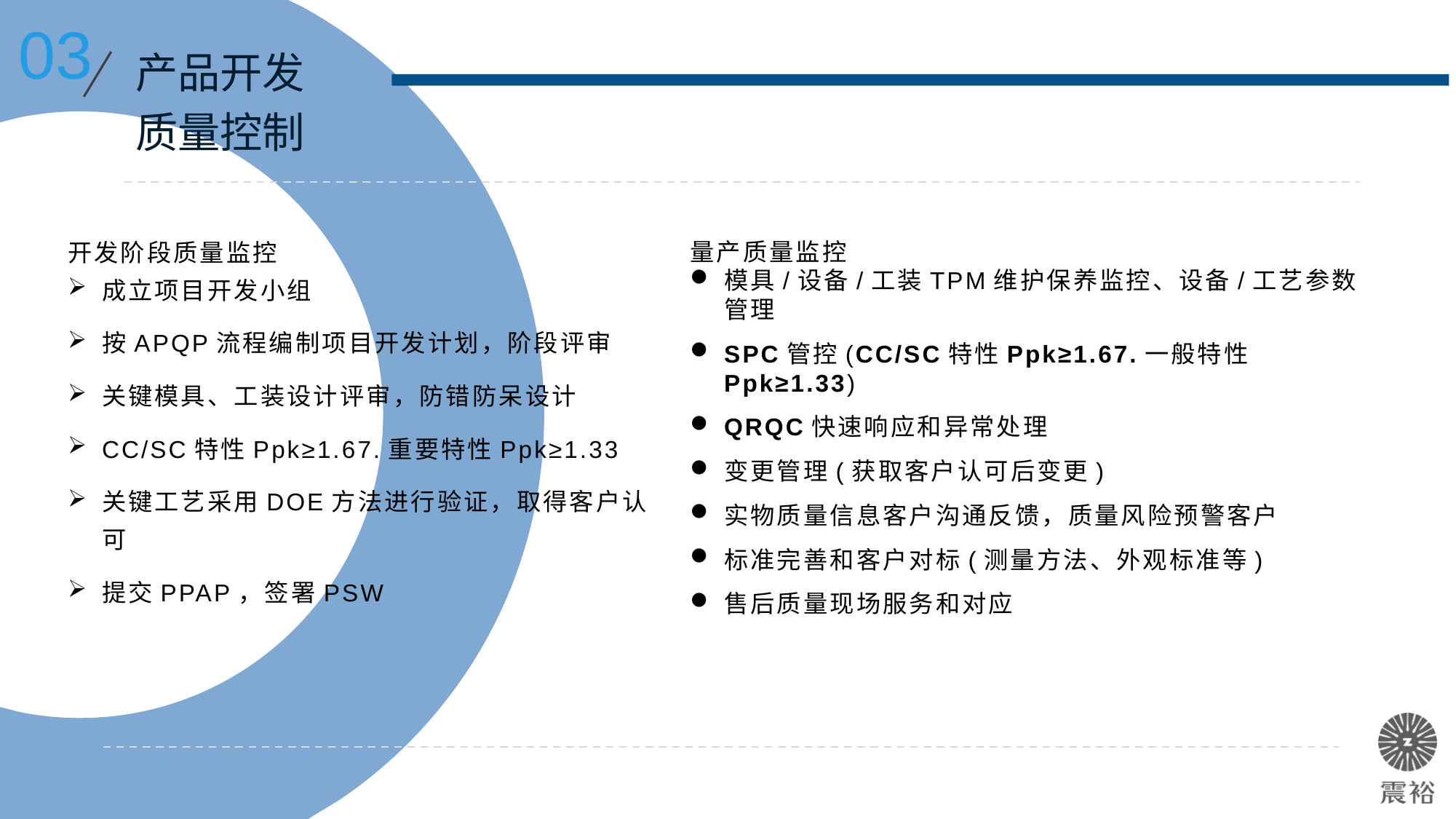

03
产品开发
质量控制

开发阶段质量监控
成立项目开发小组
按APQP流程编制项目开发计划，阶段评审
关键模具、工装设计评审，防错防呆设计
CC/SC特性Ppk≥1.67.重要特性Ppk≥1.33
关键工艺采用DOE方法进行验证，取得客户认可
提交PPAP，签署PSW
量产质量监控
模具/设备/工装TPM维护保养监控、设备/工艺参数管理
SPC管控(CC/SC特性Ppk≥1.67.一般特性Ppk≥1.33)
QRQC快速响应和异常处理
变更管理(获取客户认可后变更)
实物质量信息客户沟通反馈，质量风险预警客户
标准完善和客户对标(测量方法、外观标准等)
售后质量现场服务和对应